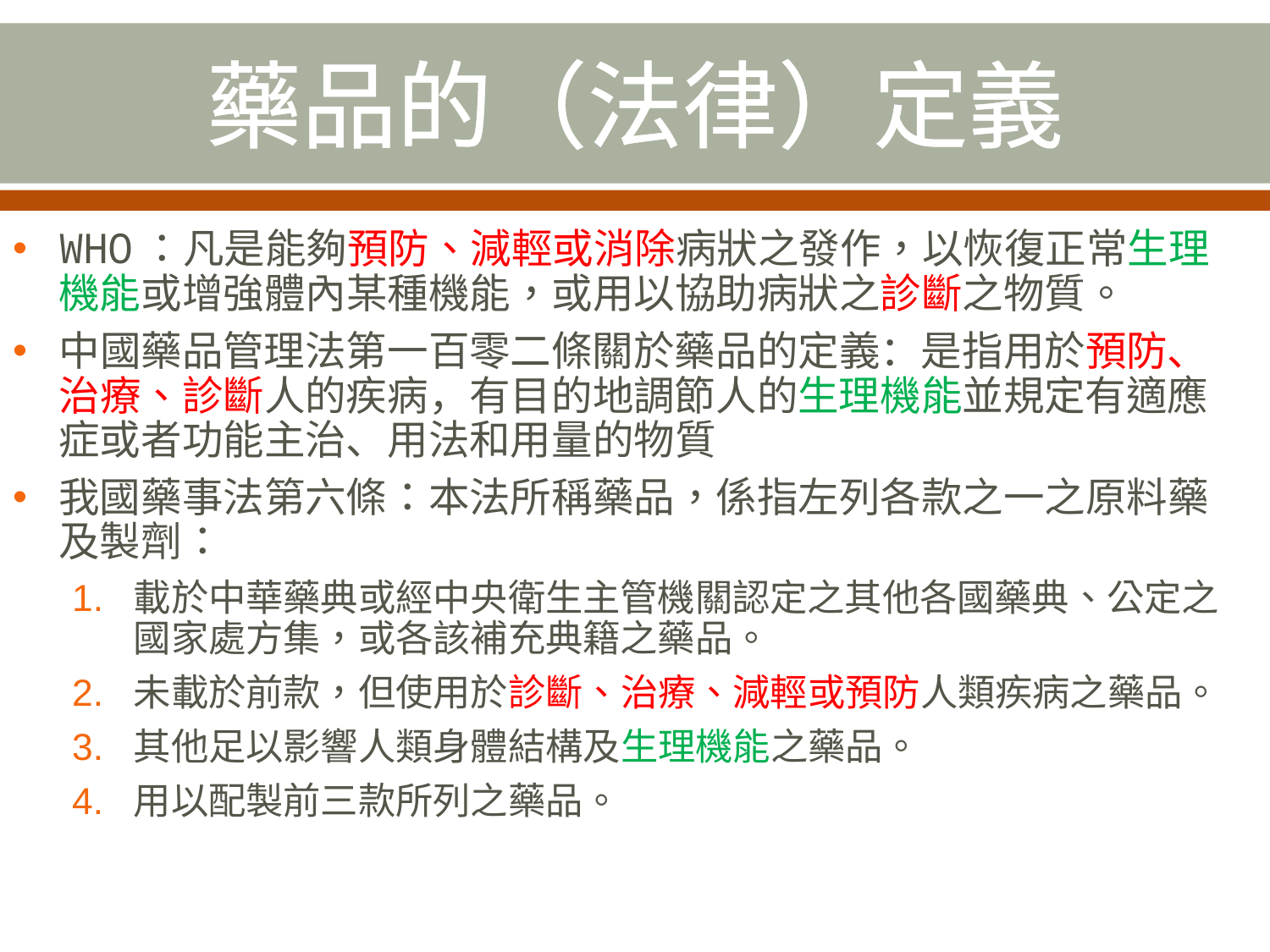

# 藥品的（法律）定義
WHO：凡是能夠預防、減輕或消除病狀之發作，以恢復正常生理機能或增強體內某種機能，或用以協助病狀之診斷之物質。
中國藥品管理法第一百零二條關於藥品的定義：是指用於預防、治療、診斷人的疾病，有目的地調節人的生理機能並規定有適應症或者功能主治、用法和用量的物質
我國藥事法第六條：本法所稱藥品，係指左列各款之一之原料藥及製劑：
載於中華藥典或經中央衛生主管機關認定之其他各國藥典、公定之國家處方集，或各該補充典籍之藥品。
未載於前款，但使用於診斷、治療、減輕或預防人類疾病之藥品。
其他足以影響人類身體結構及生理機能之藥品。
用以配製前三款所列之藥品。